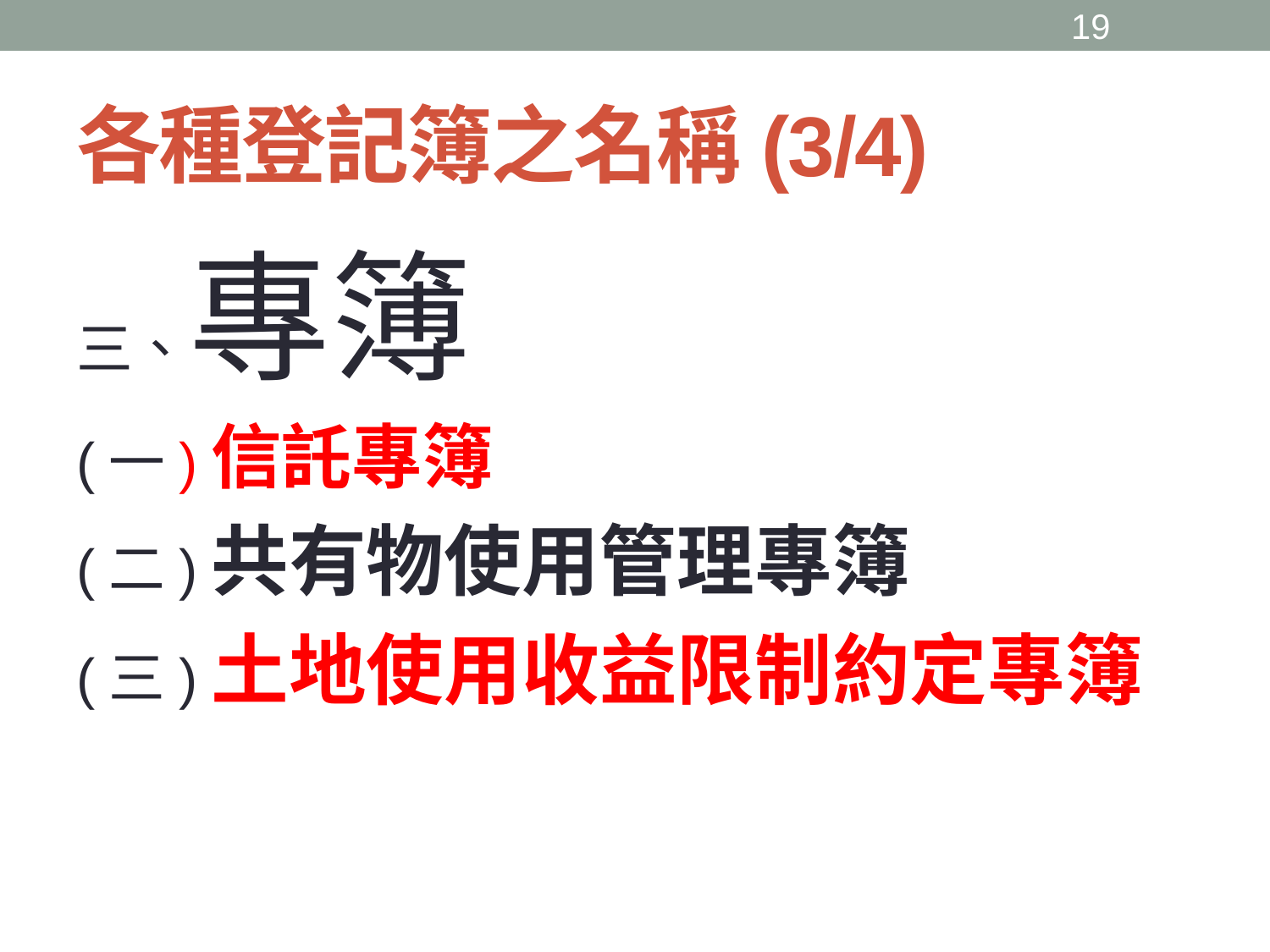

19
# 各種登記簿之名稱(3/4)
三、專簿
(一)信託專簿
(二)共有物使用管理專簿
(三)土地使用收益限制約定專簿